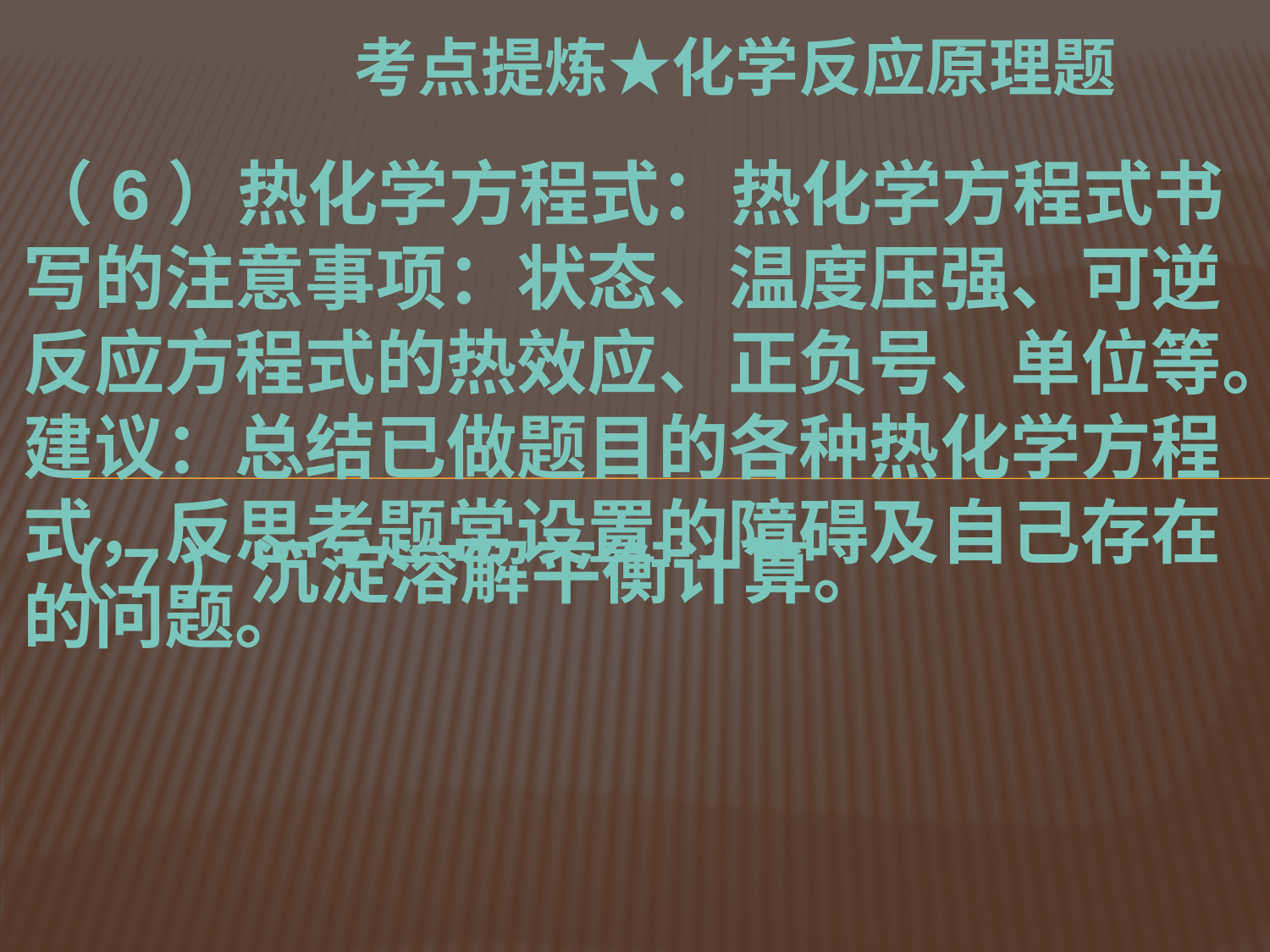

考点提炼★化学反应原理题
（6）热化学方程式：热化学方程式书写的注意事项：状态、温度压强、可逆反应方程式的热效应、正负号、单位等。建议：总结已做题目的各种热化学方程式，反思考题常设置的障碍及自己存在的问题。
（7）沉淀溶解平衡计算。